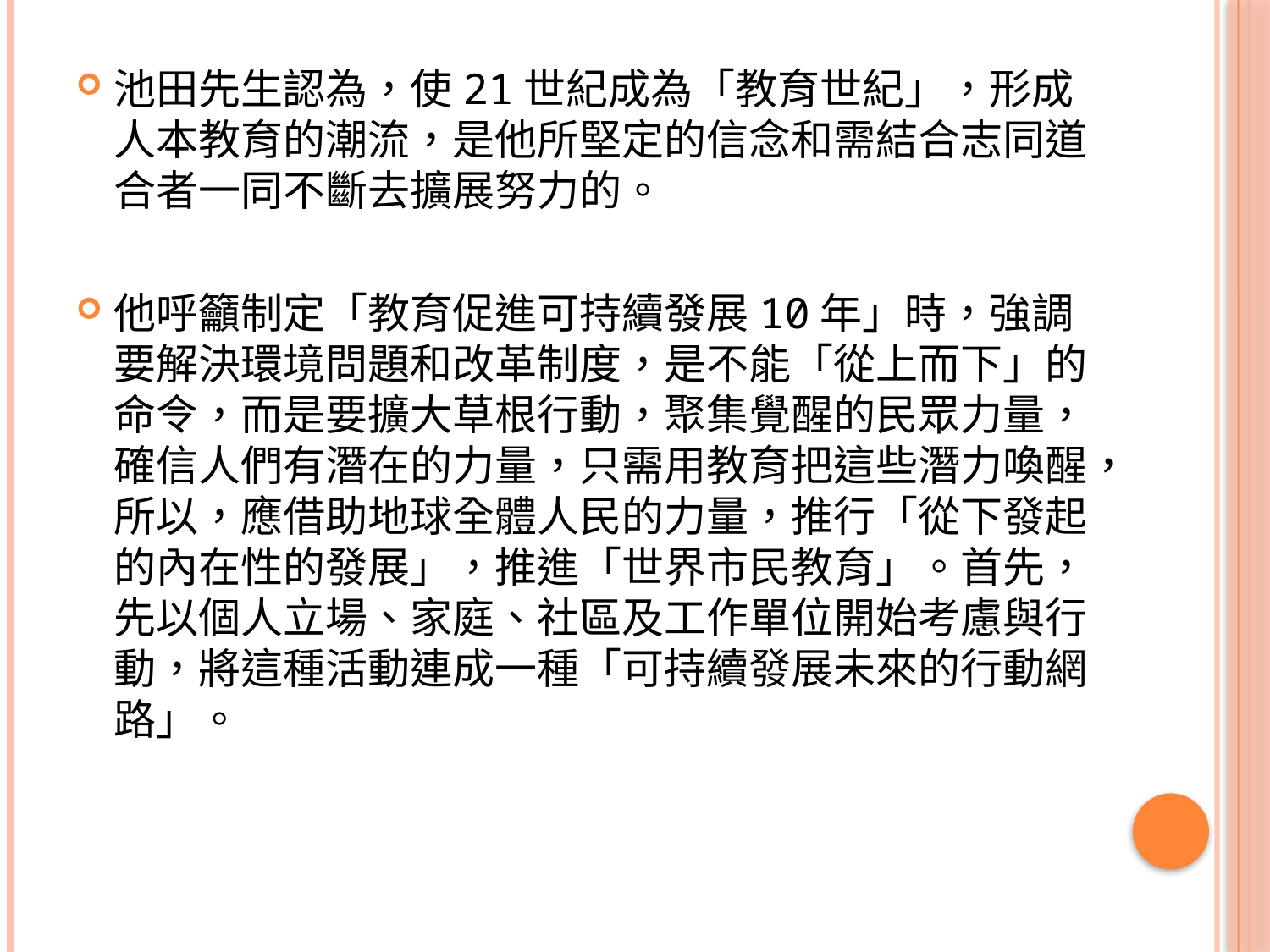

池田先生認為，使21世紀成為「教育世紀」，形成人本教育的潮流，是他所堅定的信念和需結合志同道合者一同不斷去擴展努力的。

他呼籲制定「教育促進可持續發展10年」時，強調要解決環境問題和改革制度，是不能「從上而下」的命令，而是要擴大草根行動，聚集覺醒的民眾力量，確信人們有潛在的力量，只需用教育把這些潛力喚醒，所以，應借助地球全體人民的力量，推行「從下發起的內在性的發展」，推進「世界市民教育」。首先，先以個人立場、家庭、社區及工作單位開始考慮與行動，將這種活動連成一種「可持續發展未來的行動網路」。